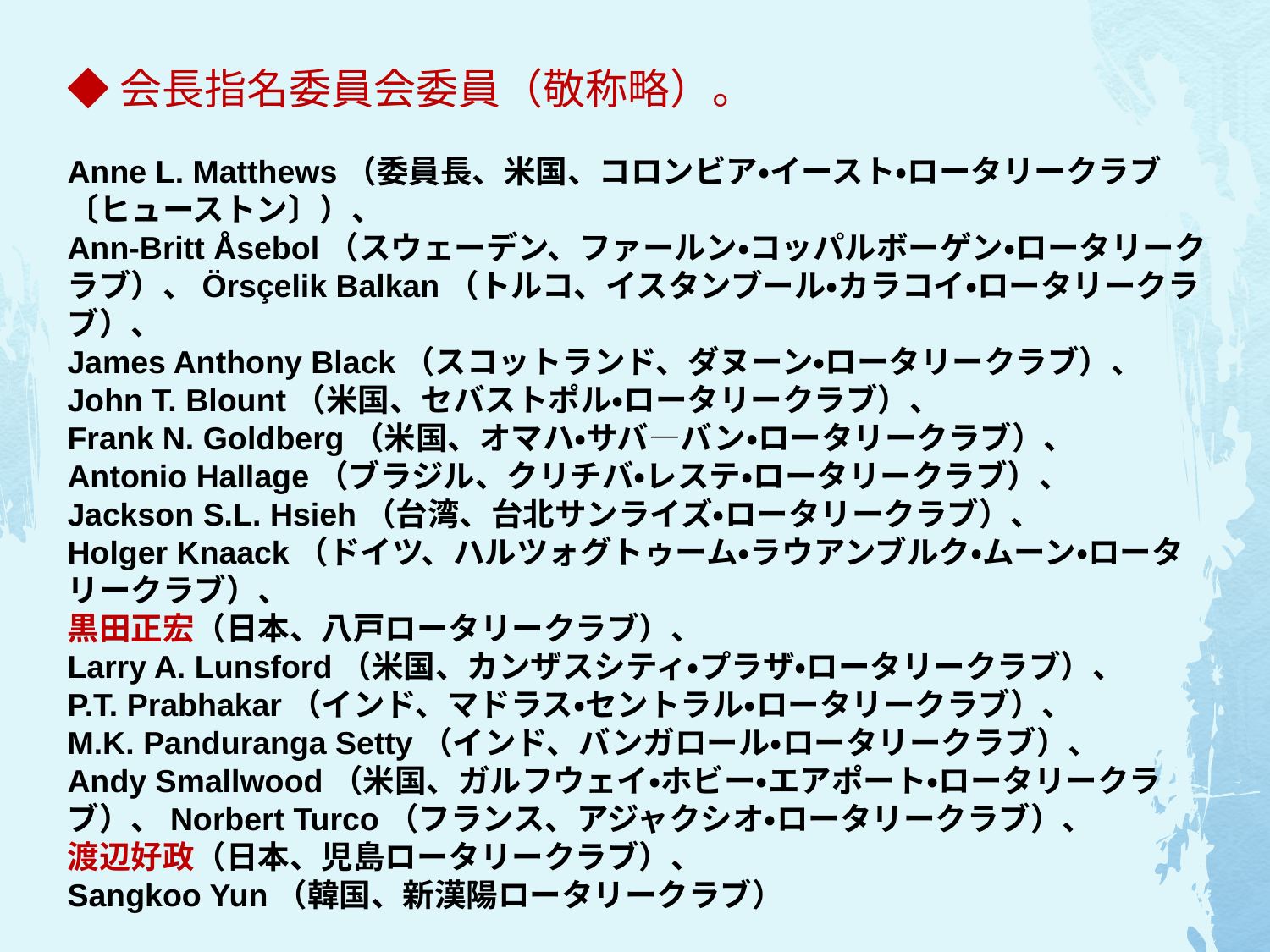

◆会長指名委員会委員（敬称略）。

Anne L. Matthews（委員長、米国、コロンビア・イースト・ロータリークラブ〔ヒューストン〕）、
Ann-Britt Åsebol（スウェーデン、ファールン・コッパルボーゲン・ロータリークラブ）、Örsçelik Balkan（トルコ、イスタンブール・カラコイ・ロータリークラブ）、
James Anthony Black（スコットランド、ダヌーン・ロータリークラブ）、
John T. Blount（米国、セバストポル・ロータリークラブ）、
Frank N. Goldberg（米国、オマハ・サバ―バン・ロータリークラブ）、
Antonio Hallage（ブラジル、クリチバ・レステ・ロータリークラブ）、
Jackson S.L. Hsieh（台湾、台北サンライズ・ロータリークラブ）、
Holger Knaack（ドイツ、ハルツォグトゥーム・ラウアンブルク・ムーン・ロータリークラブ）、
黒田正宏（日本、八戸ロータリークラブ）、
Larry A. Lunsford（米国、カンザスシティ・プラザ・ロータリークラブ）、
P.T. Prabhakar（インド、マドラス・セントラル・ロータリークラブ）、
M.K. Panduranga Setty（インド、バンガロール・ロータリークラブ）、
Andy Smallwood（米国、ガルフウェイ・ホビー・エアポート・ロータリークラブ）、Norbert Turco（フランス、アジャクシオ・ロータリークラブ）、
渡辺好政（日本、児島ロータリークラブ）、
Sangkoo Yun（韓国、新漢陽ロータリークラブ）